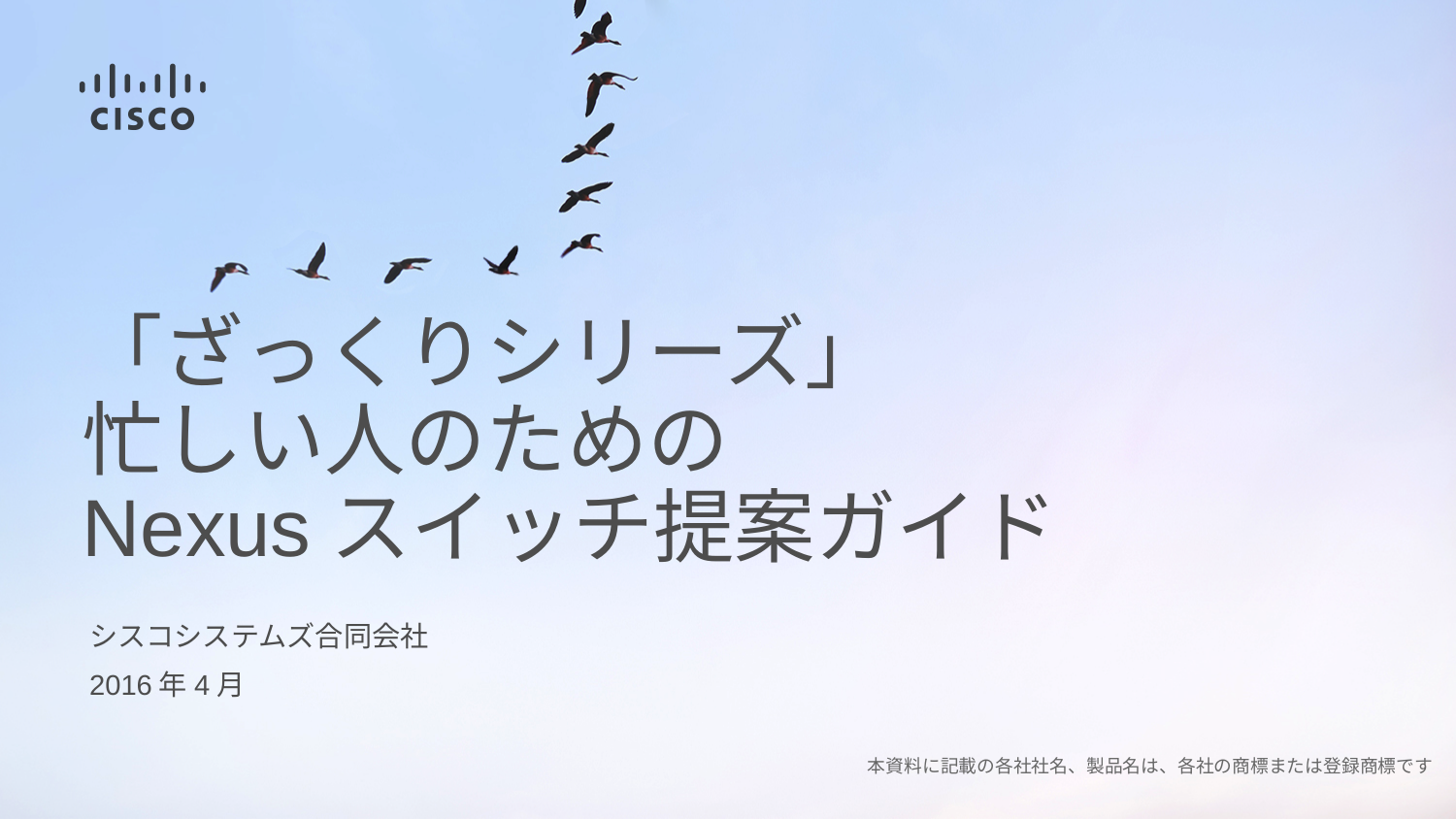

# 「ざっくりシリーズ」 忙しい人のための Nexusスイッチ提案ガイド
シスコシステムズ合同会社
2016年4月
本資料に記載の各社社名、製品名は、各社の商標または登録商標です